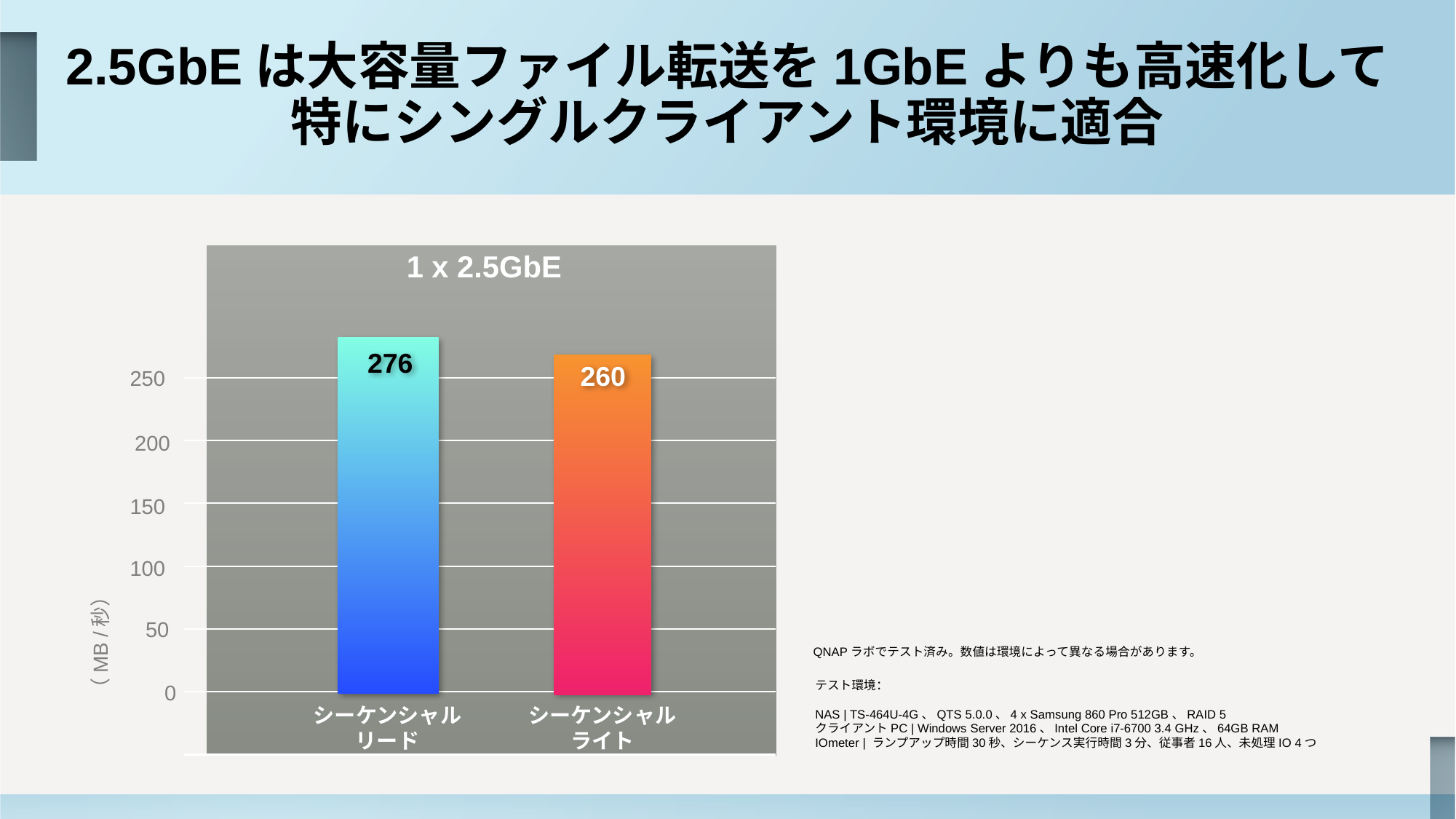

# 2.5GbEは大容量ファイル転送を1GbEよりも高速化して 特にシングルクライアント環境に適合
1 x 2.5GbE

276
260

250
200
150
100
50
0
（MB /秒）
QNAPラボでテスト済み。数値は環境によって異なる場合があります。
テスト環境：

NAS | TS-464U-4G、QTS 5.0.0、4 x Samsung 860 Pro 512GB、RAID 5
クライアントPC | Windows Server 2016、Intel Core i7-6700 3.4 GHz、64GB RAM
IOmeter | ランプアップ時間30秒、シーケンス実行時間3分、従事者16人、未処理IO 4つ
シーケンシャル
リード
シーケンシャル
ライト